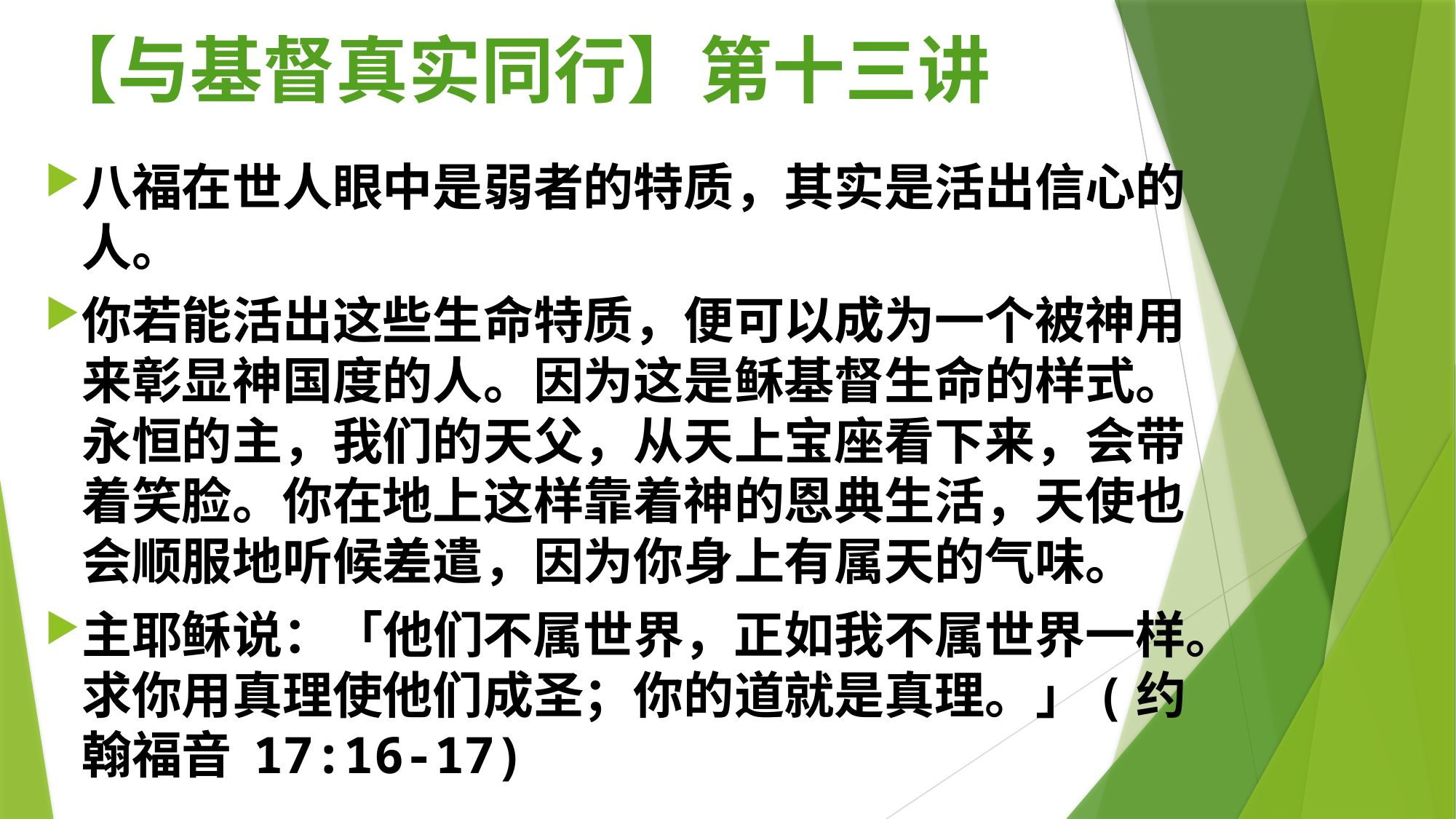

# 【与基督真实同行】第十三讲
八福在世人眼中是弱者的特质，其实是活出信心的人。
你若能活出这些生命特质，便可以成为一个被神用来彰显神国度的人。因为这是稣基督生命的样式。永恒的主，我们的天父，从天上宝座看下来，会带着笑脸。你在地上这样靠着神的恩典生活，天使也会顺服地听候差遣，因为你身上有属天的气味。
主耶稣说：「他们不属世界，正如我不属世界一样。求你用真理使他们成圣；你的道就是真理。」(约翰福音 17:16-17)